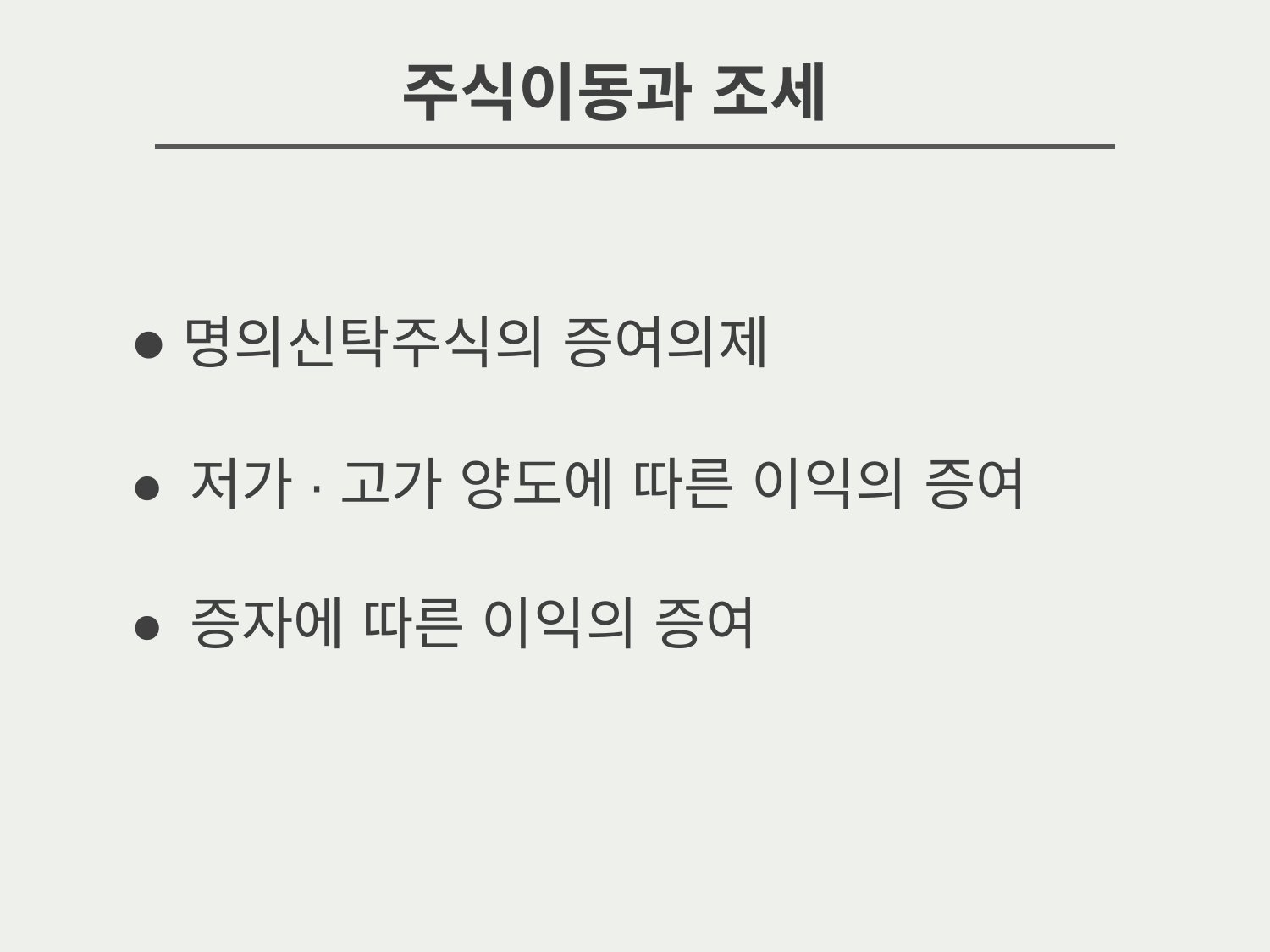

주식이동과 조세

⦁ 명의신탁주식의 증여의제

⦁ 저가·고가 양도에 따른 이익의 증여

⦁ 증자에 따른 이익의 증여